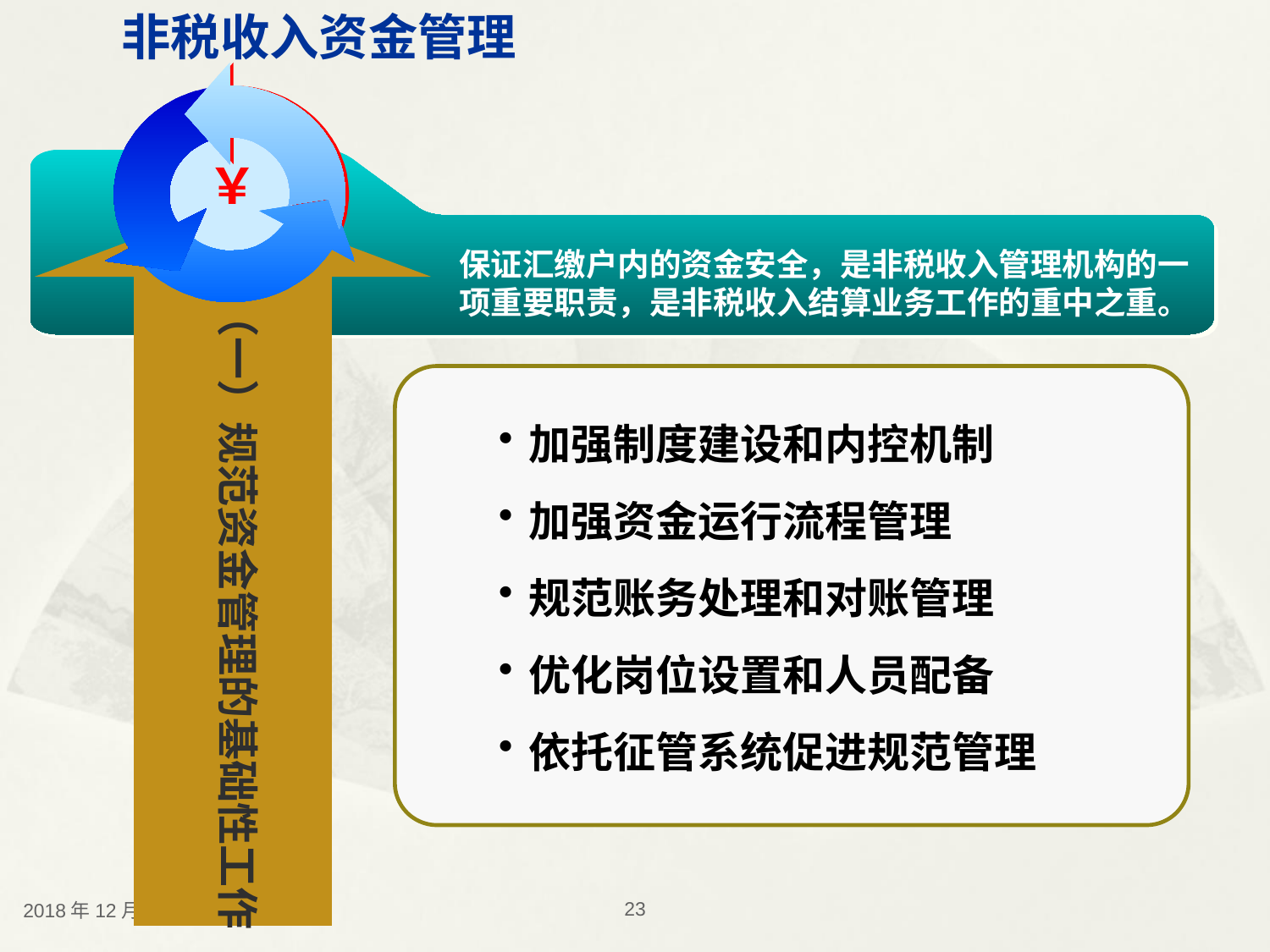

非税收入资金管理

￥

保证汇缴户内的资金安全，是非税收入管理机构的一项重要职责，是非税收入结算业务工作的重中之重。
（一）规范资金管理的基础性工作

加强制度建设和内控机制
加强资金运行流程管理
规范账务处理和对账管理
优化岗位设置和人员配备
依托征管系统促进规范管理
2018年12月13日星期四
23